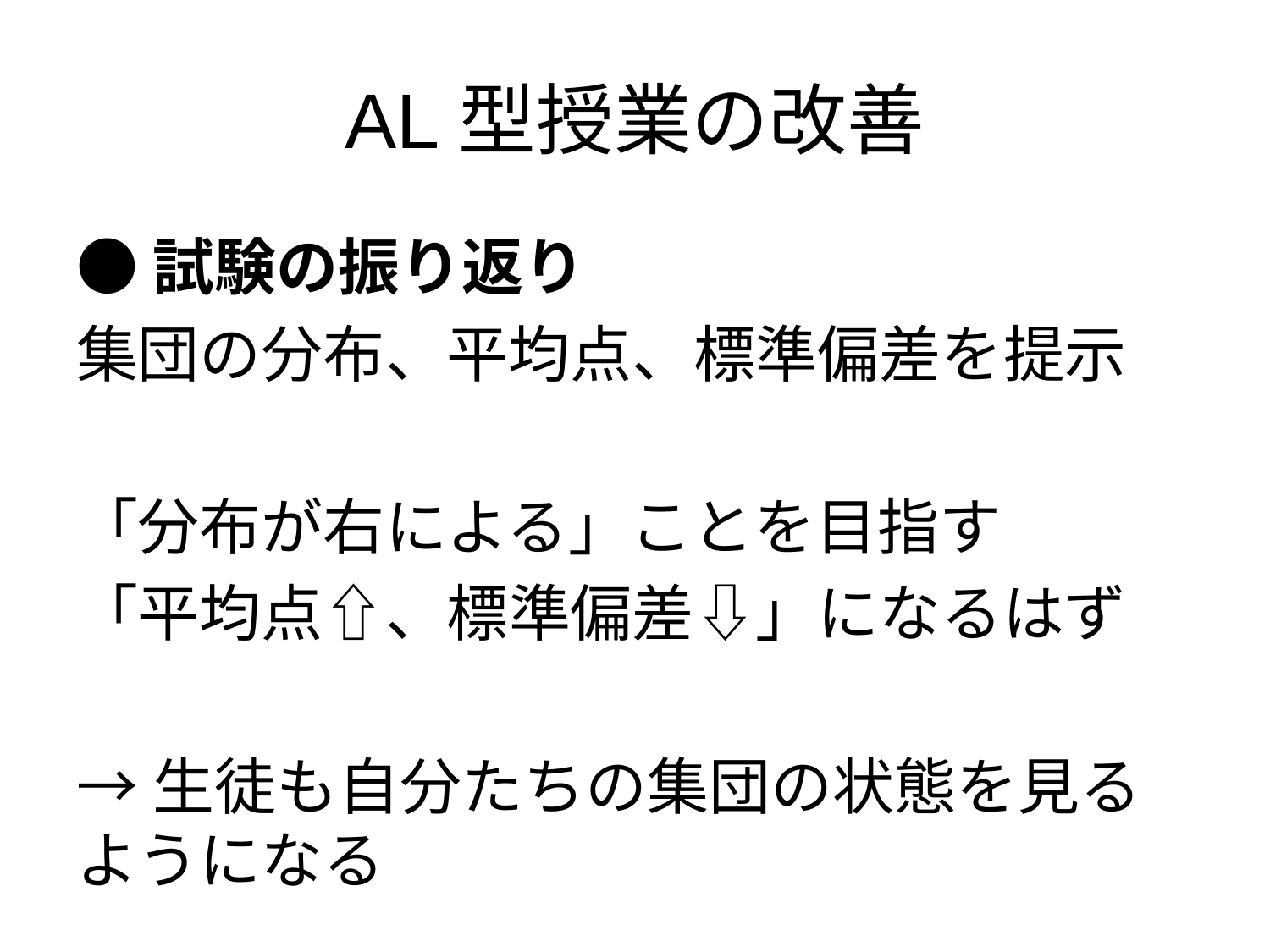

# AL型授業の改善
●試験の振り返り
集団の分布、平均点、標準偏差を提示

「分布が右による」ことを目指す
「平均点⇧、標準偏差⇩」になるはず

→生徒も自分たちの集団の状態を見るようになる